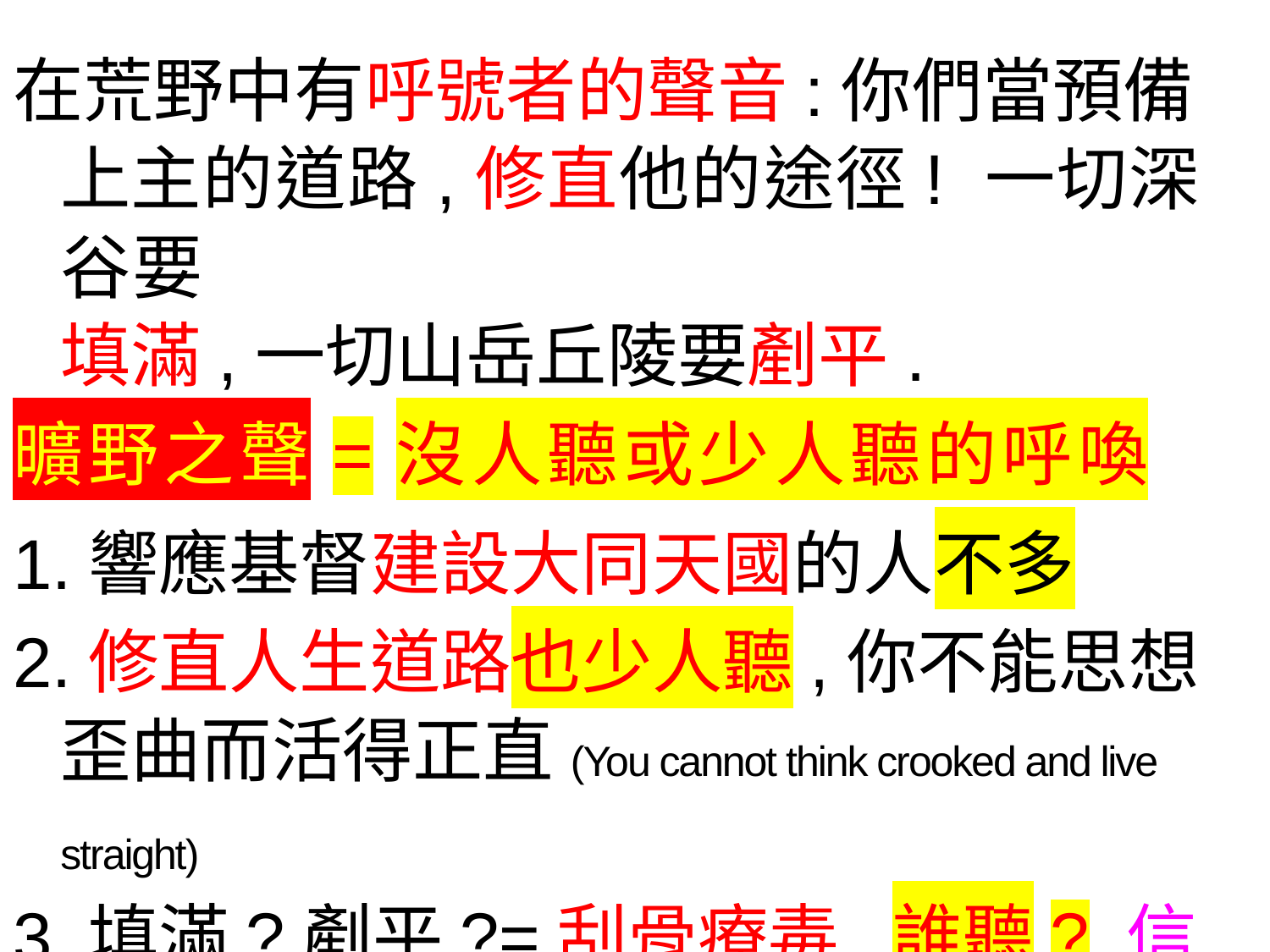

在荒野中有呼號者的聲音:你們當預備上主的道路,修直他的途徑! 一切深谷要
填滿,一切山岳丘陵要剷平.
曠野之聲=沒人聽或少人聽的呼喚
1.響應基督建設大同天國的人不多
2.修直人生道路也少人聽,你不能思想歪曲而活得正直(You cannot think crooked and live straight)
3.填滿?剷平?=刮骨療毒,誰聽? 信耶穌得永生,或信耶穌有恩典,人人愛聽!.